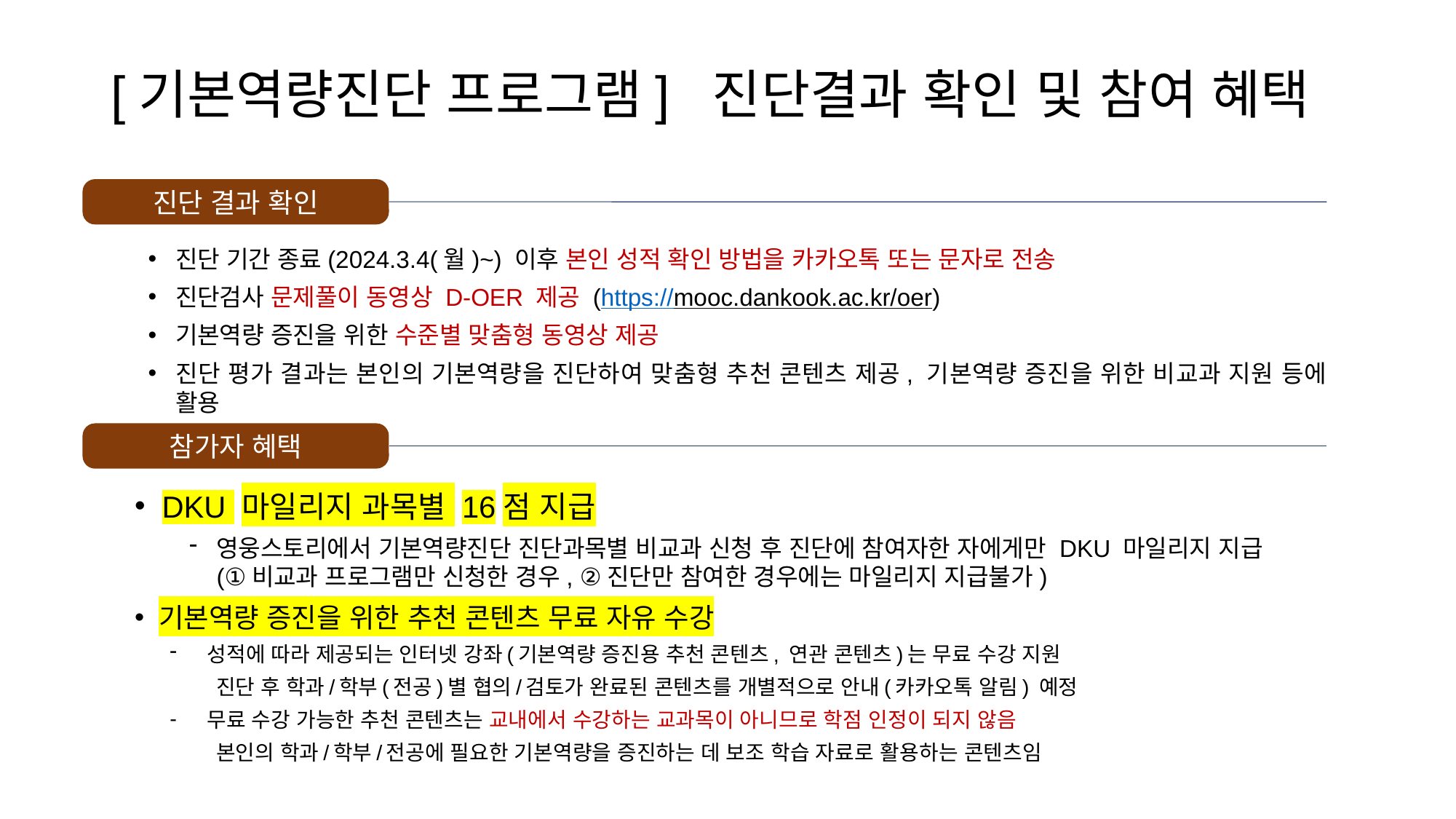

# [기본역량진단 프로그램]  진단결과 확인 및 참여 혜택
진단 결과 확인
진단 기간 종료(2024.3.4(월)~) 이후 본인 성적 확인 방법을 카카오톡 또는 문자로 전송
진단검사 문제풀이 동영상 D-OER 제공 (https://mooc.dankook.ac.kr/oer)
기본역량 증진을 위한 수준별 맞춤형 동영상 제공
진단 평가 결과는 본인의 기본역량을 진단하여 맞춤형 추천 콘텐츠 제공, 기본역량 증진을 위한 비교과 지원 등에 활용
참가자 혜택
DKU 마일리지 과목별 16점 지급
영웅스토리에서 기본역량진단 진단과목별 비교과 신청 후 진단에 참여자한 자에게만 DKU 마일리지 지급
(①비교과 프로그램만 신청한 경우, ②진단만 참여한 경우에는 마일리지 지급불가)
기본역량 증진을 위한 추천 콘텐츠 무료 자유 수강
성적에 따라 제공되는 인터넷 강좌(기본역량 증진용 추천 콘텐츠, 연관 콘텐츠)는 무료 수강 지원
     진단 후 학과/학부(전공)별 협의/검토가 완료된 콘텐츠를 개별적으로 안내(카카오톡 알림) 예정
무료 수강 가능한 추천 콘텐츠는 교내에서 수강하는 교과목이 아니므로 학점 인정이 되지 않음
     본인의 학과/학부/전공에 필요한 기본역량을 증진하는 데 보조 학습 자료로 활용하는 콘텐츠임